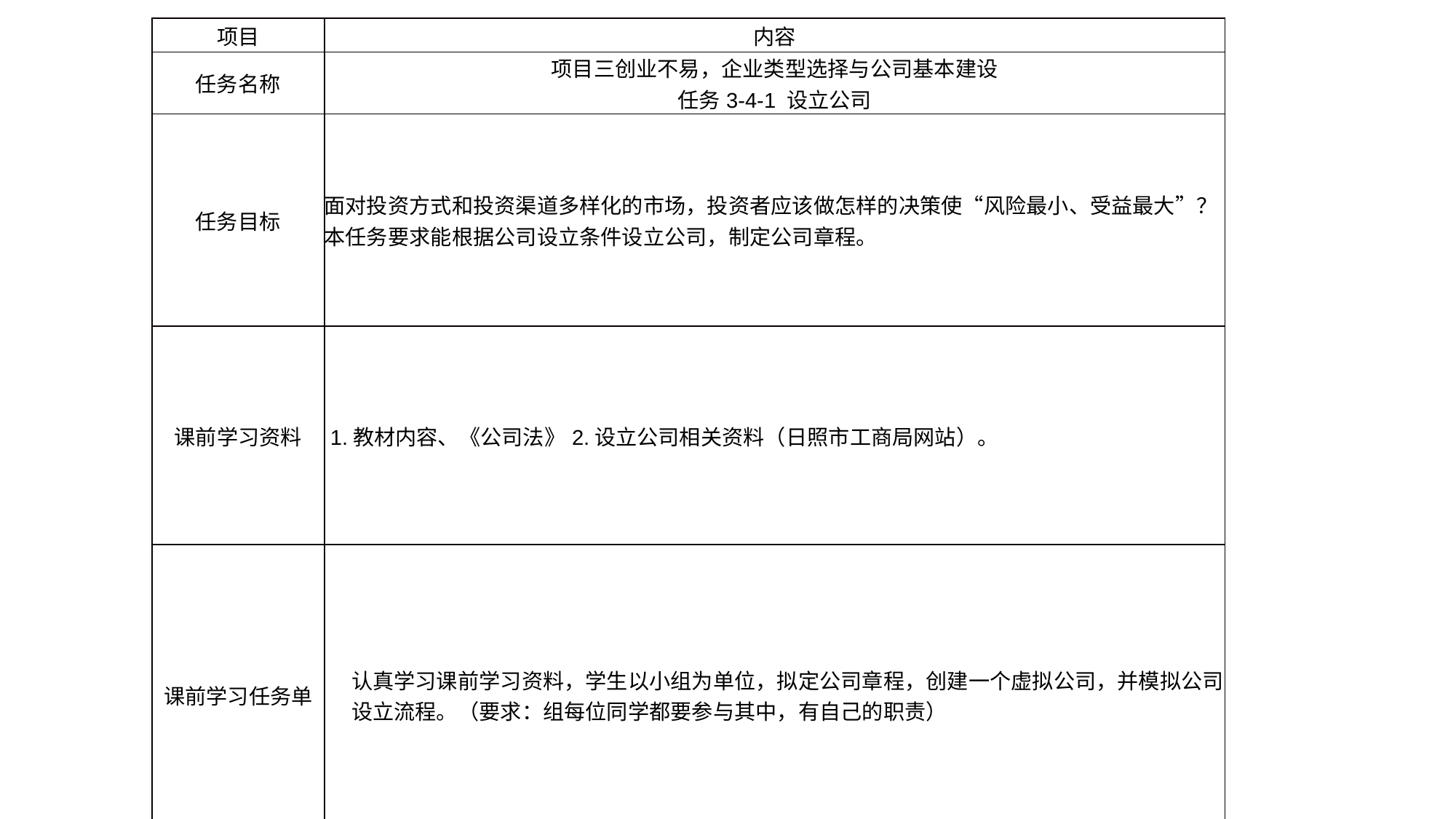

| 项目 | 内容 |
| --- | --- |
| 任务名称 | 项目三创业不易，企业类型选择与公司基本建设 任务3-4-1 设立公司 |
| 任务目标 | 面对投资方式和投资渠道多样化的市场，投资者应该做怎样的决策使“风险最小、受益最大”？本任务要求能根据公司设立条件设立公司，制定公司章程。 |
| 课前学习资料 | 1.教材内容、《公司法》2.设立公司相关资料（日照市工商局网站）。 |
| 课前学习任务单 | 认真学习课前学习资料，学生以小组为单位，拟定公司章程，创建一个虚拟公司，并模拟公司设立流程。（要求：组每位同学都要参与其中，有自己的职责） |